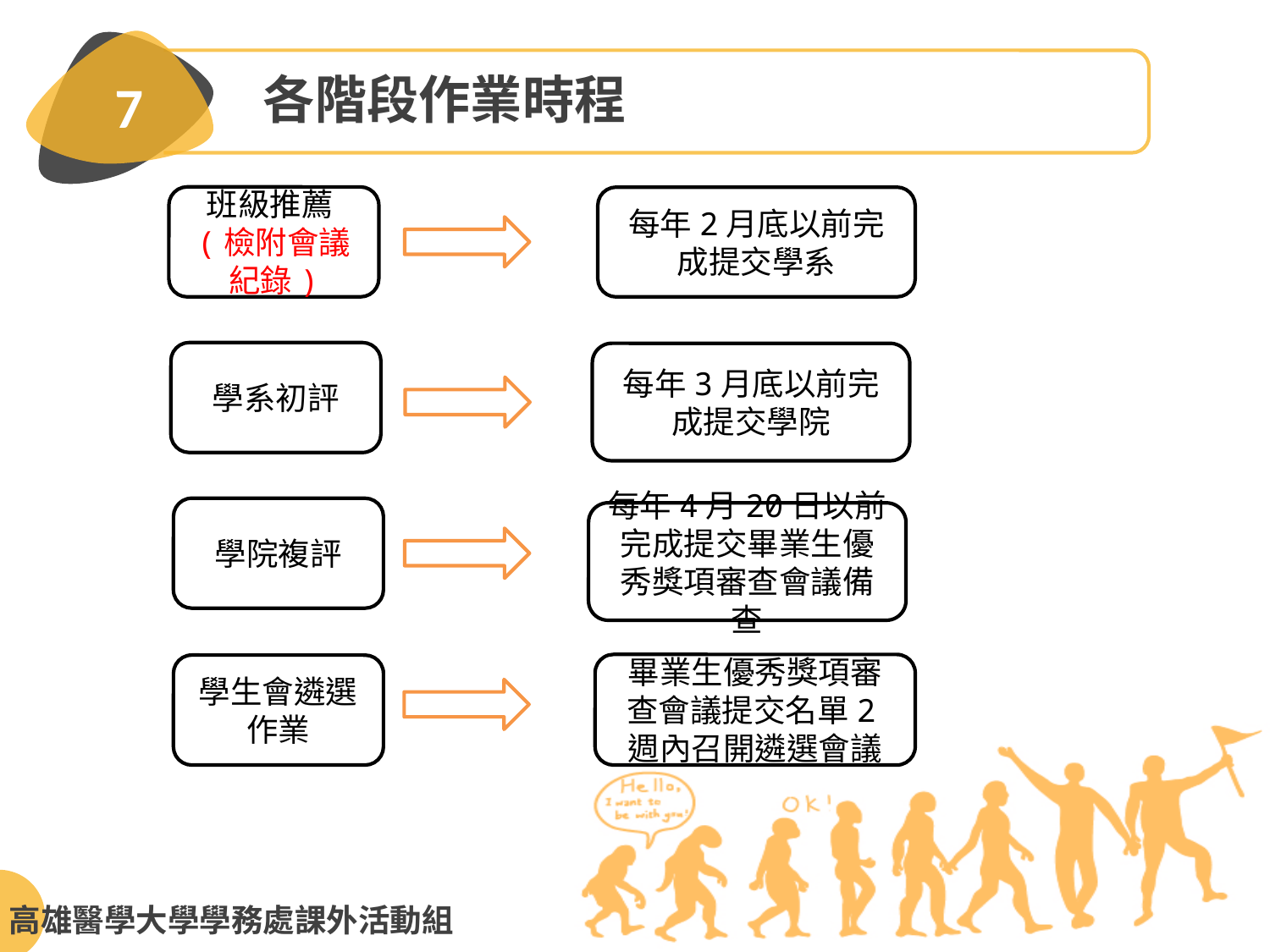

各階段作業時程
7

班級推薦(檢附會議紀錄)
每年2月底以前完成提交學系

學系初評
每年3月底以前完成提交學院

學院複評
每年4月20日以前完成提交畢業生優秀獎項審查會議備查

畢業生優秀獎項審查會議提交名單2週內召開遴選會議
學生會遴選作業